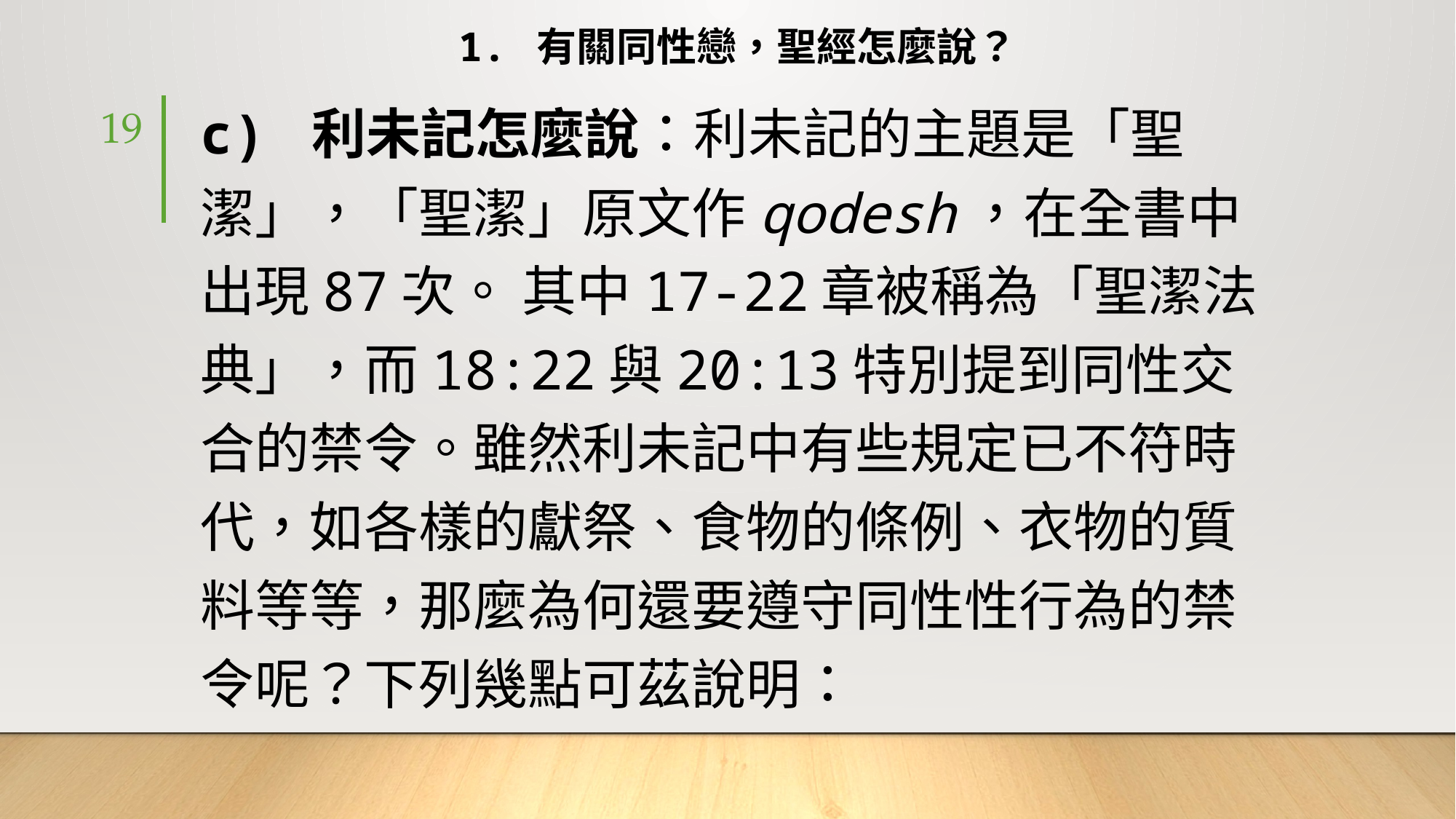

# 1. 有關同性戀，聖經怎麼說？
c) 利未記怎麼說：利未記的主題是「聖潔」，「聖潔」原文作qodesh，在全書中出現87次。 其中17-22章被稱為「聖潔法典」，而18:22與20:13特別提到同性交合的禁令。雖然利未記中有些規定已不符時代，如各樣的獻祭、食物的條例、衣物的質料等等，那麼為何還要遵守同性性行為的禁令呢？下列幾點可茲說明：
19